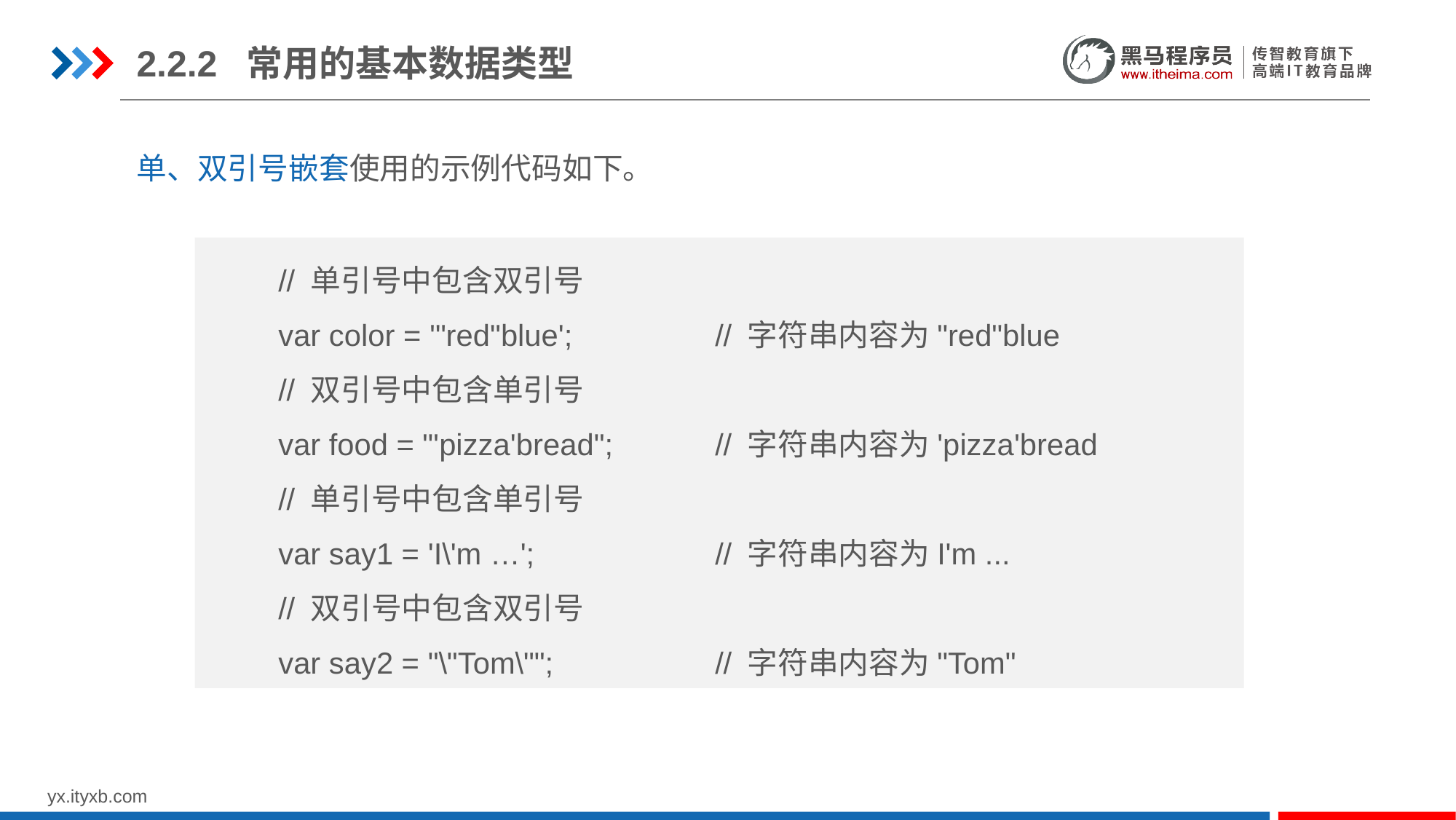

2.2.2  常用的基本数据类型
单、双引号嵌套使用的示例代码如下。

// 单引号中包含双引号
var color = '"red"blue'; 		// 字符串内容为"red"blue
// 双引号中包含单引号
var food = "'pizza'bread";	// 字符串内容为'pizza'bread
// 单引号中包含单引号
var say1 = 'I\'m …';  		// 字符串内容为I'm ...
// 双引号中包含双引号
var say2 = "\"Tom\"";		// 字符串内容为"Tom"